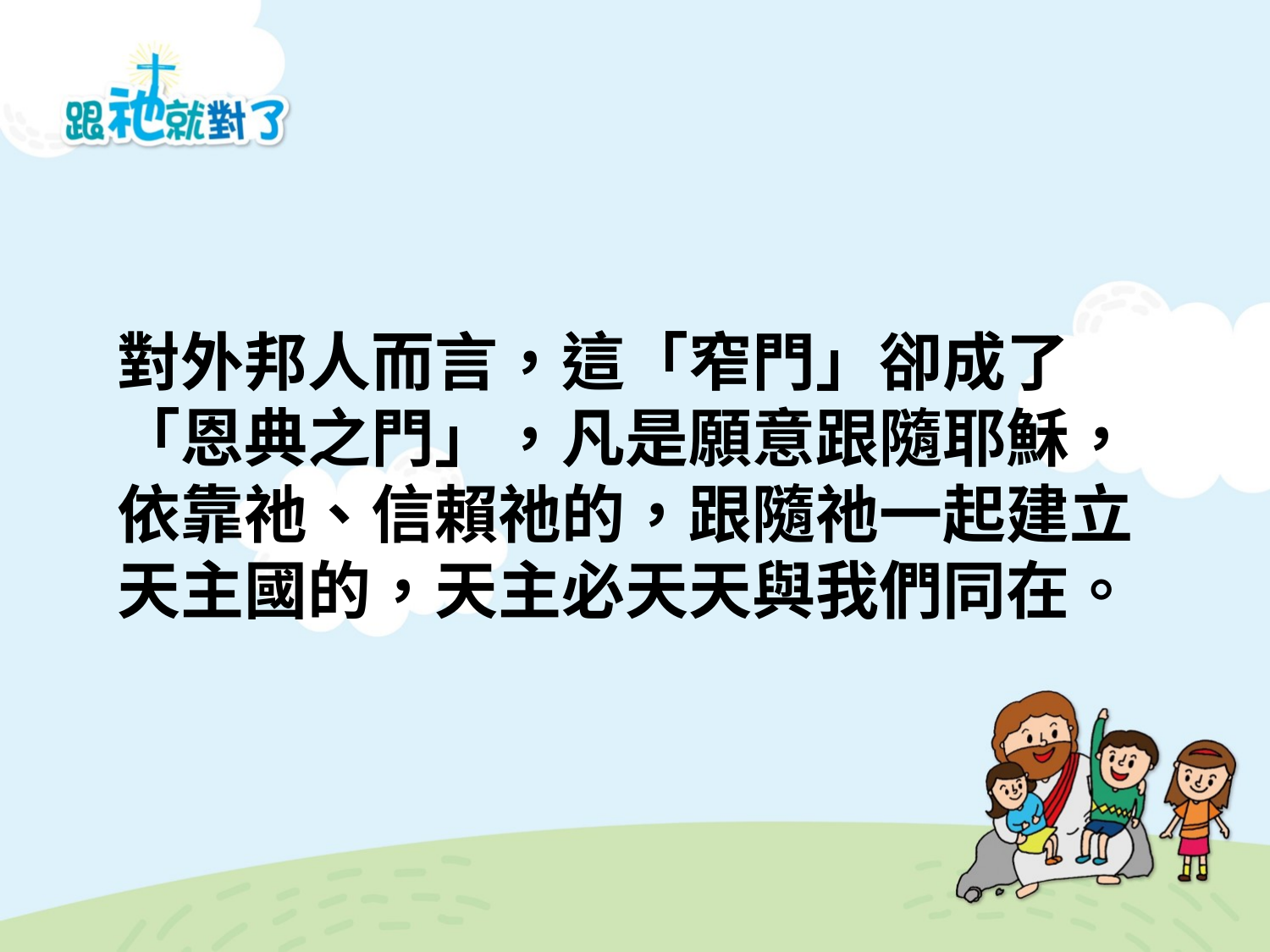

對外邦人而言，這「窄門」卻成了「恩典之門」，凡是願意跟隨耶穌，依靠祂、信賴祂的，跟隨祂一起建立天主國的，天主必天天與我們同在。